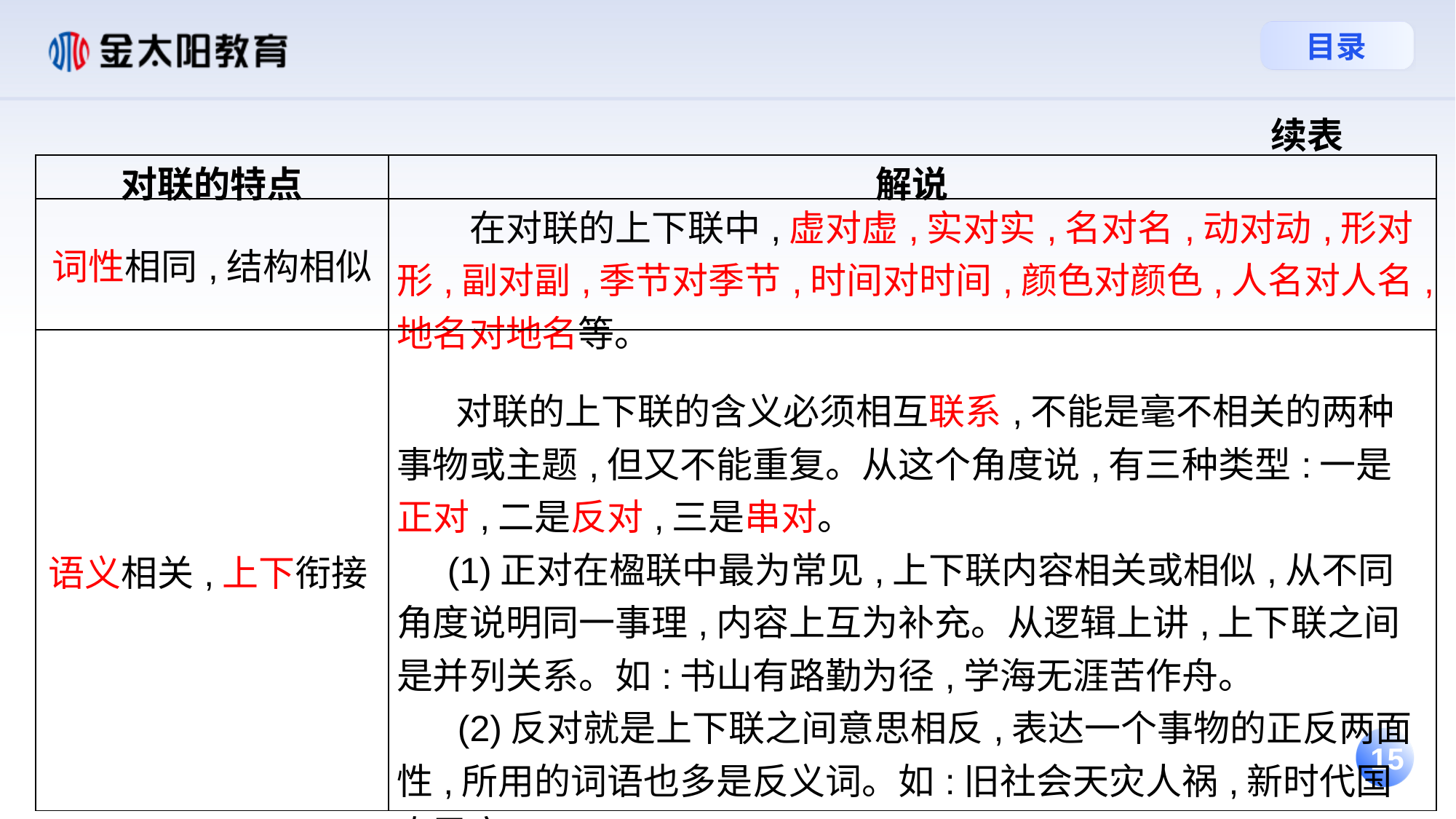

续表
| 对联的特点 | 解说 |
| --- | --- |
| 词性相同,结构相似 | 在对联的上下联中,虚对虚,实对实,名对名,动对动,形对形,副对副,季节对季节,时间对时间,颜色对颜色,人名对人名,地名对地名等。 |
| 语义相关,上下衔接 | 对联的上下联的含义必须相互联系,不能是毫不相关的两种事物或主题,但又不能重复。从这个角度说,有三种类型:一是正对,二是反对,三是串对。 (1)正对在楹联中最为常见,上下联内容相关或相似,从不同角度说明同一事理,内容上互为补充。从逻辑上讲,上下联之间是并列关系。如:书山有路勤为径,学海无涯苦作舟。 (2)反对就是上下联之间意思相反,表达一个事物的正反两面性,所用的词语也多是反义词。如:旧社会天灾人祸,新时代国泰民安。 |